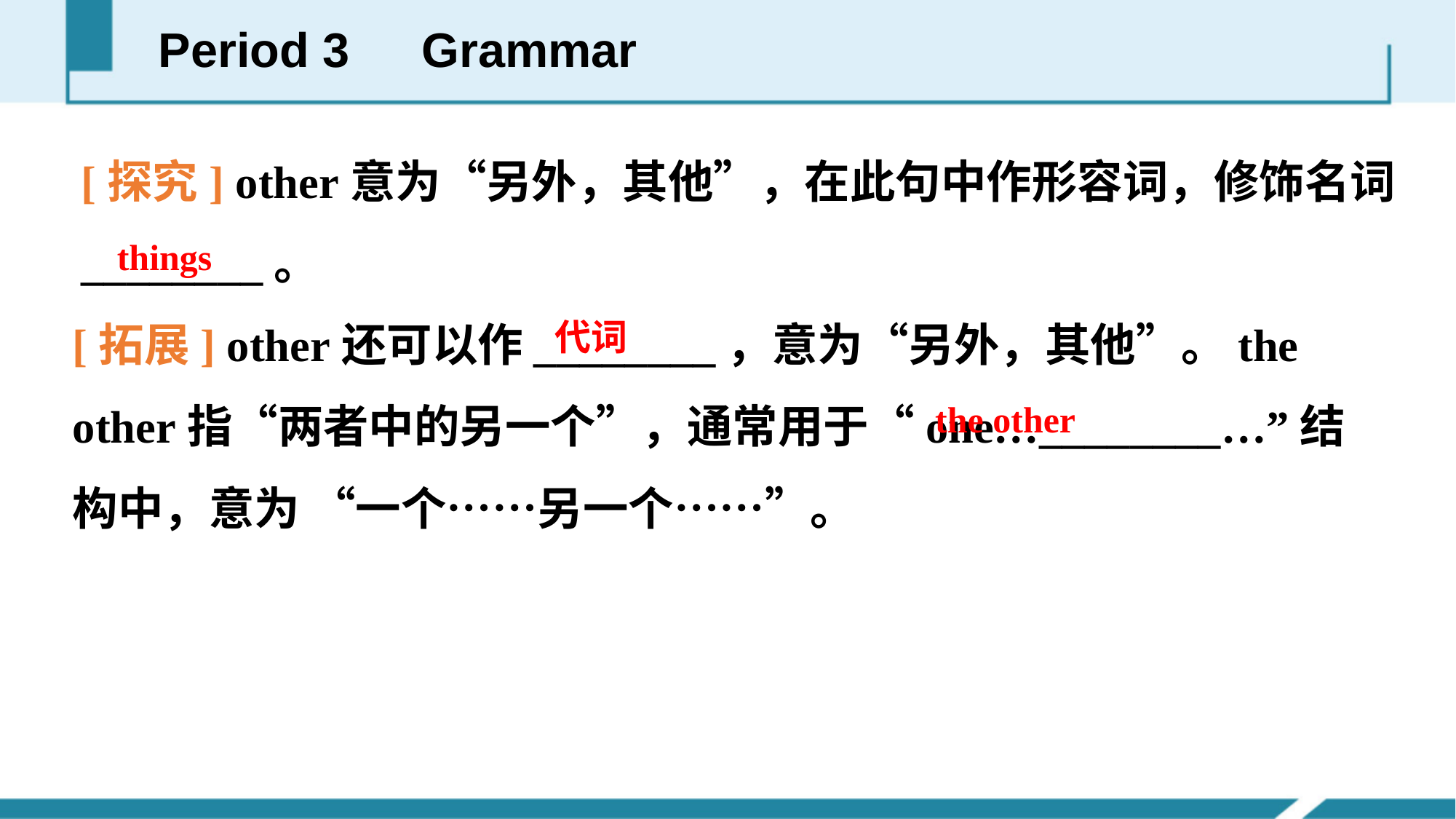

Period 3　Grammar
[探究] other意为“另外，其他”，在此句中作形容词，修饰名词________。
things
[拓展] other还可以作________，意为“另外，其他”。the other指“两者中的另一个”，通常用于“one…________…”结构中，意为 “一个……另一个……”。
代词
 the other